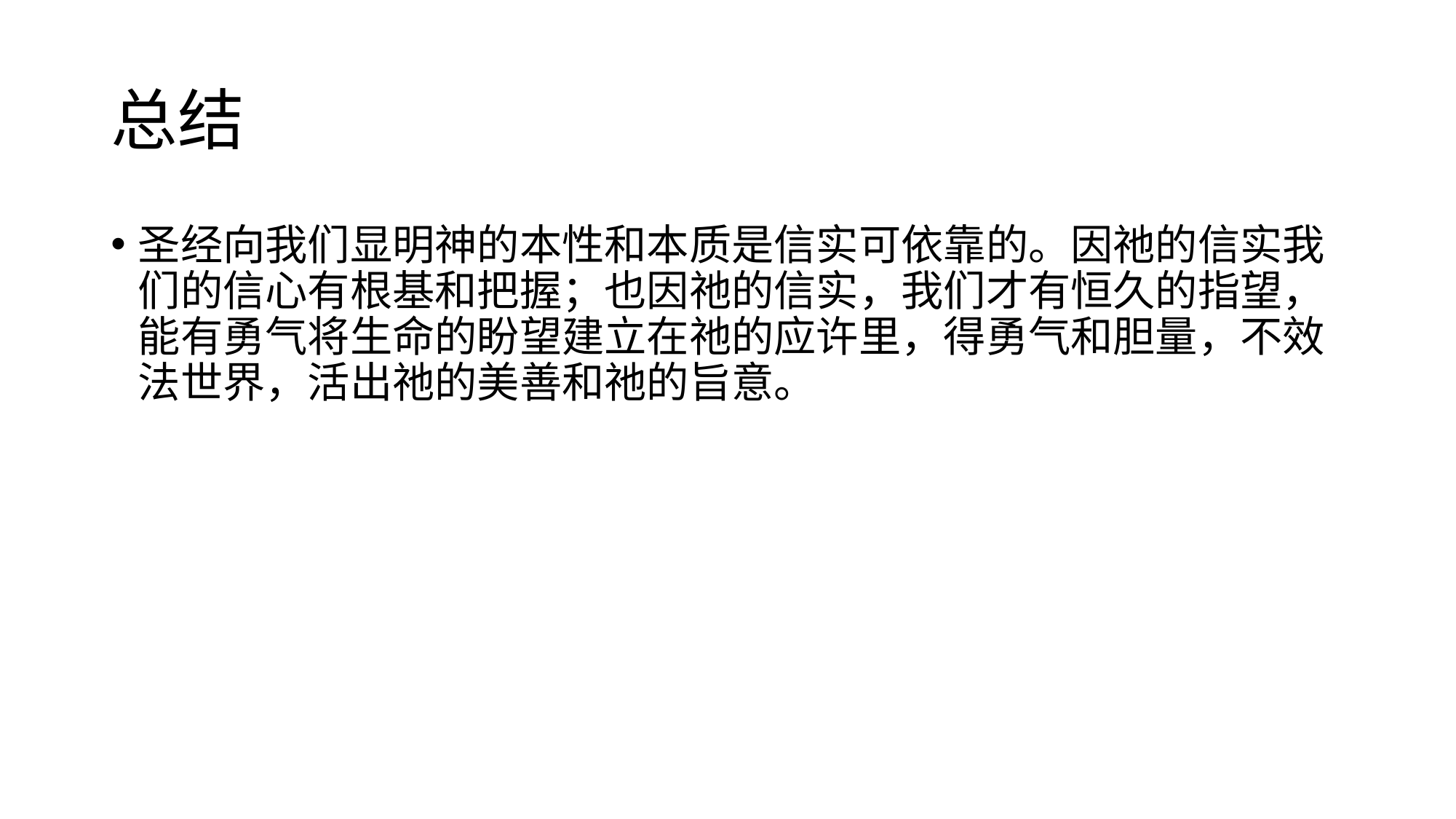

# 总结
圣经向我们显明神的本性和本质是信实可依靠的。因祂的信实我们的信心有根基和把握；也因祂的信实，我们才有恒久的指望，能有勇气将生命的盼望建立在祂的应许里，得勇气和胆量，不效法世界，活出祂的美善和祂的旨意。